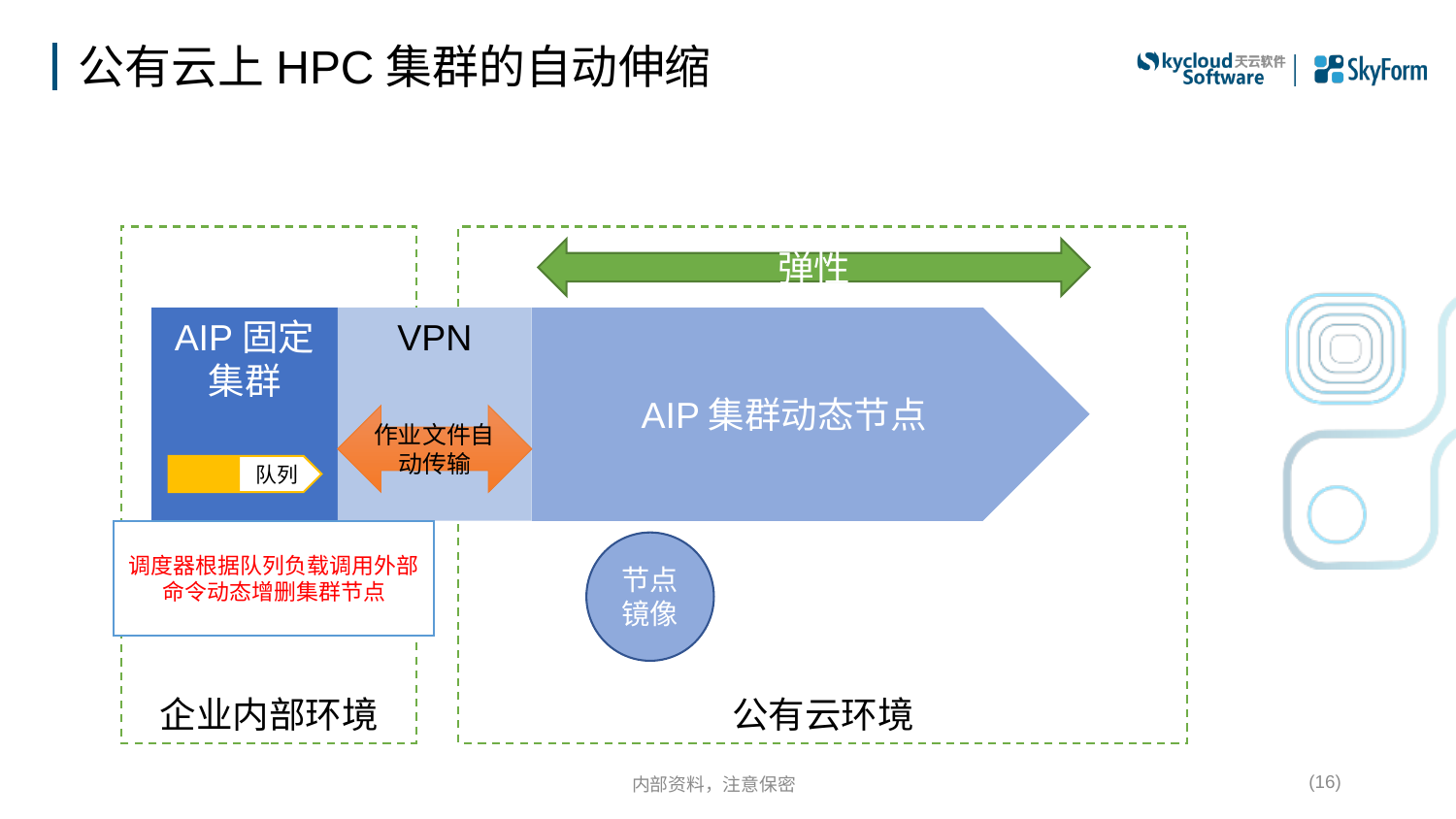

# 公有云上HPC集群的自动伸缩
企业内部环境
公有云环境
弹性
AIP固定集群
VPN
AIP集群动态节点
作业文件自动传输
队列

调度器根据队列负载调用外部命令动态增删集群节点
节点镜像
(16)
内部资料，注意保密